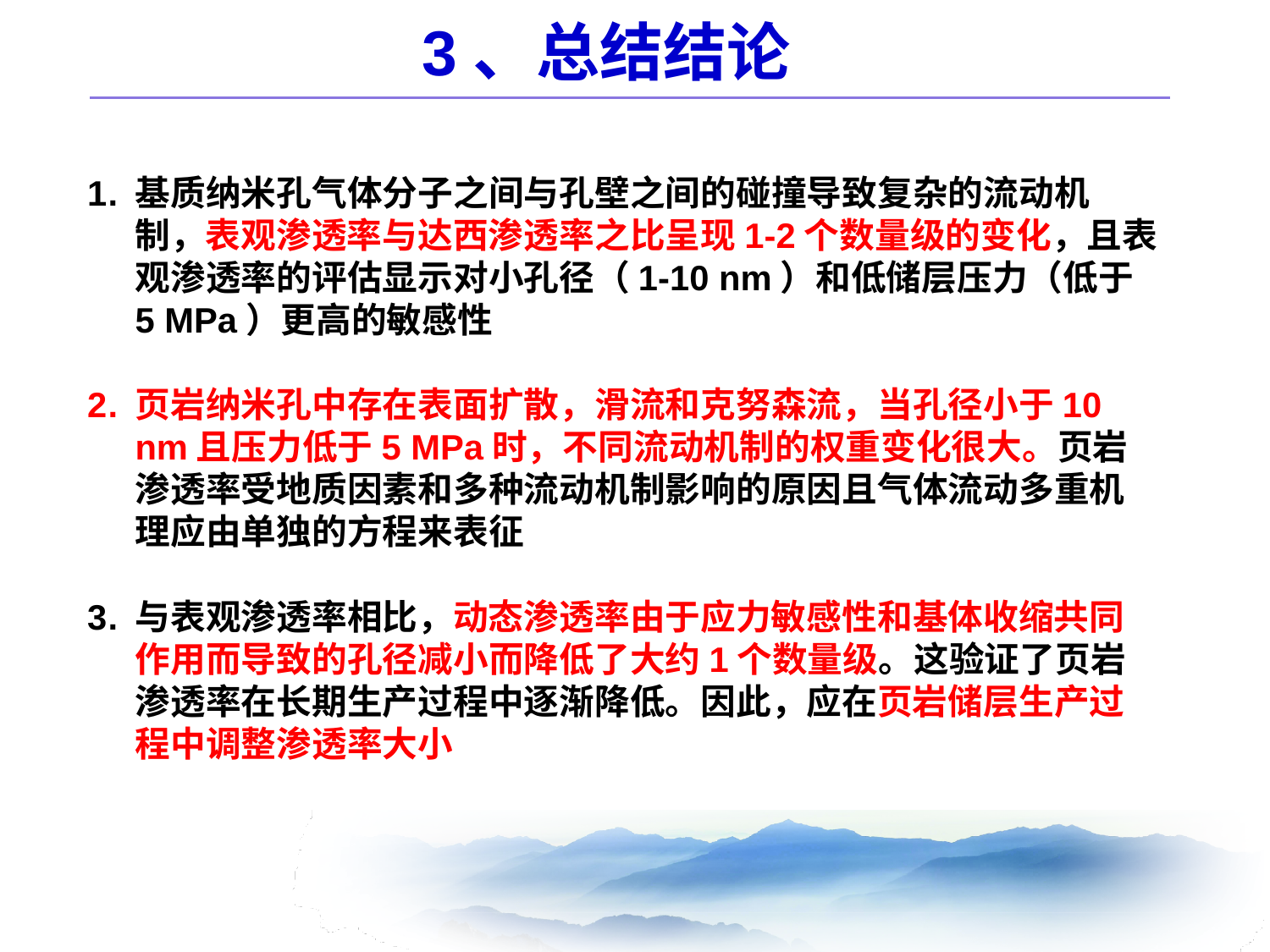

3、总结结论
基质纳米孔气体分子之间与孔壁之间的碰撞导致复杂的流动机制，表观渗透率与达西渗透率之比呈现1-2个数量级的变化，且表观渗透率的评估显示对小孔径（1-10 nm）和低储层压力（低于5 MPa）更高的敏感性

页岩纳米孔中存在表面扩散，滑流和克努森流，当孔径小于10 nm且压力低于5 MPa时，不同流动机制的权重变化很大。页岩渗透率受地质因素和多种流动机制影响的原因且气体流动多重机理应由单独的方程来表征

与表观渗透率相比，动态渗透率由于应力敏感性和基体收缩共同作用而导致的孔径减小而降低了大约1个数量级。这验证了页岩渗透率在长期生产过程中逐渐降低。因此，应在页岩储层生产过程中调整渗透率大小